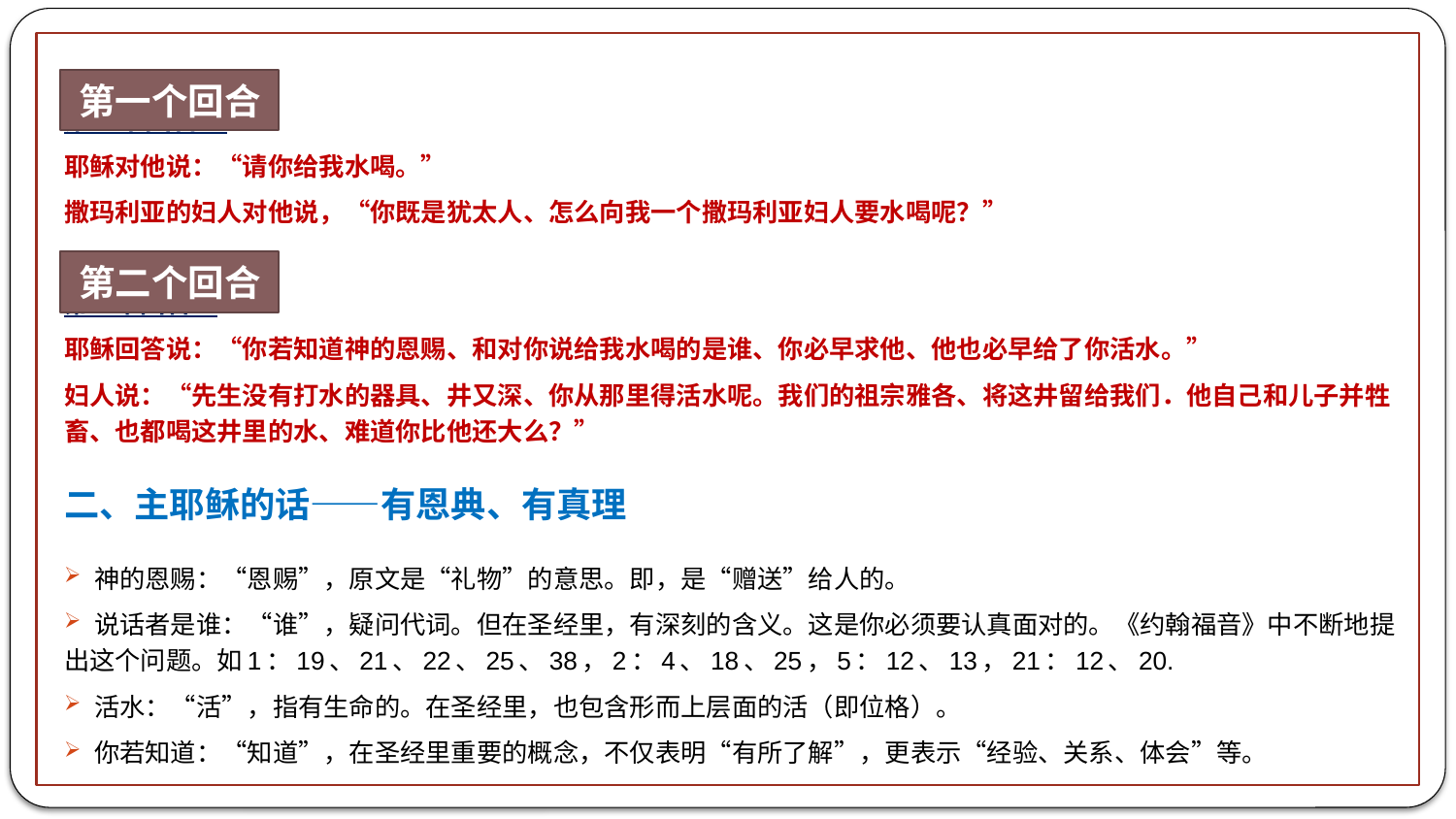

第一个回合：
耶稣对他说：“请你给我水喝。”
撒玛利亚的妇人对他说，“你既是犹太人、怎么向我一个撒玛利亚妇人要水喝呢？”

第二个回合：
耶稣回答说：“你若知道神的恩赐、和对你说给我水喝的是谁、你必早求他、他也必早给了你活水。”
妇人说：“先生没有打水的器具、井又深、你从那里得活水呢。我们的祖宗雅各、将这井留给我们．他自己和儿子并牲畜、也都喝这井里的水、难道你比他还大么？”

二、主耶稣的话——有恩典、有真理

  神的恩赐：“恩赐”，原文是“礼物”的意思。即，是“赠送”给人的。
  说话者是谁：“谁”，疑问代词。但在圣经里，有深刻的含义。这是你必须要认真面对的。《约翰福音》中不断地提出这个问题。如1：19、21、22、25、38，2：4、18、25，5：12、13，21：12、20.
  活水：“活”，指有生命的。在圣经里，也包含形而上层面的活（即位格）。
  你若知道：“知道”，在圣经里重要的概念，不仅表明“有所了解”，更表示“经验、关系、体会”等。

第一个回合
第二个回合